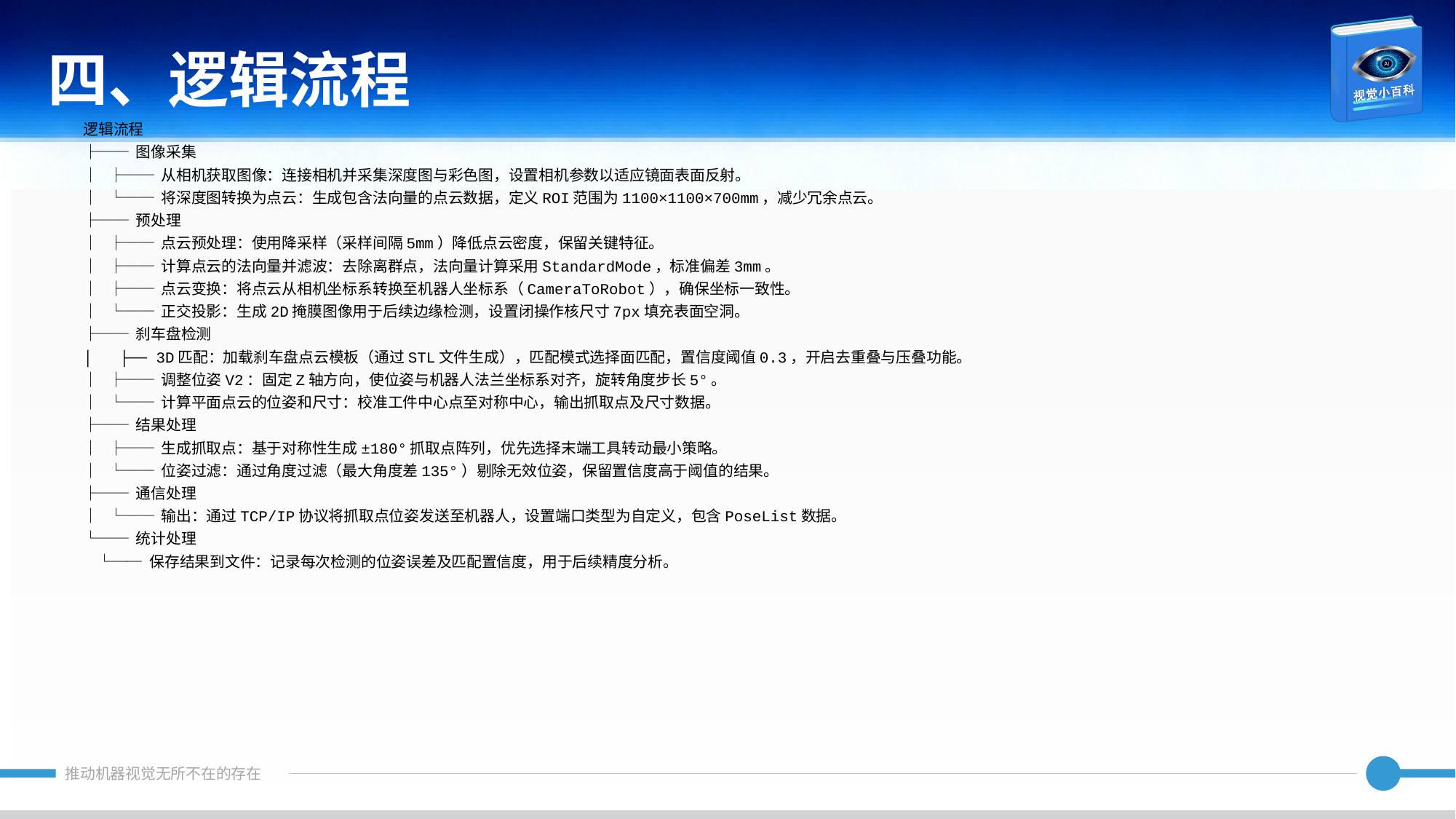

四、逻辑流程

逻辑流程
├── 图像采集
│   ├── 从相机获取图像：连接相机并采集深度图与彩色图，设置相机参数以适应镜面表面反射。
│   └── 将深度图转换为点云：生成包含法向量的点云数据，定义ROI范围为1100×1100×700mm，减少冗余点云。
├── 预处理
│   ├── 点云预处理：使用降采样（采样间隔5mm）降低点云密度，保留关键特征。
│   ├── 计算点云的法向量并滤波：去除离群点，法向量计算采用StandardMode，标准偏差3mm。
│   ├── 点云变换：将点云从相机坐标系转换至机器人坐标系（CameraToRobot），确保坐标一致性。
│   └── 正交投影：生成2D掩膜图像用于后续边缘检测，设置闭操作核尺寸7px填充表面空洞。
├── 刹车盘检测
│   ├── 3D匹配：加载刹车盘点云模板（通过STL文件生成），匹配模式选择面匹配，置信度阈值0.3，开启去重叠与压叠功能。
│   ├── 调整位姿V2：固定Z轴方向，使位姿与机器人法兰坐标系对齐，旋转角度步长5°。
│   └── 计算平面点云的位姿和尺寸：校准工件中心点至对称中心，输出抓取点及尺寸数据。
├── 结果处理
│   ├── 生成抓取点：基于对称性生成±180°抓取点阵列，优先选择末端工具转动最小策略。
│   └── 位姿过滤：通过角度过滤（最大角度差135°）剔除无效位姿，保留置信度高于阈值的结果。
├── 通信处理
│   └── 输出：通过TCP/IP协议将抓取点位姿发送至机器人，设置端口类型为自定义，包含PoseList数据。
└── 统计处理
    └── 保存结果到文件：记录每次检测的位姿误差及匹配置信度，用于后续精度分析。
9